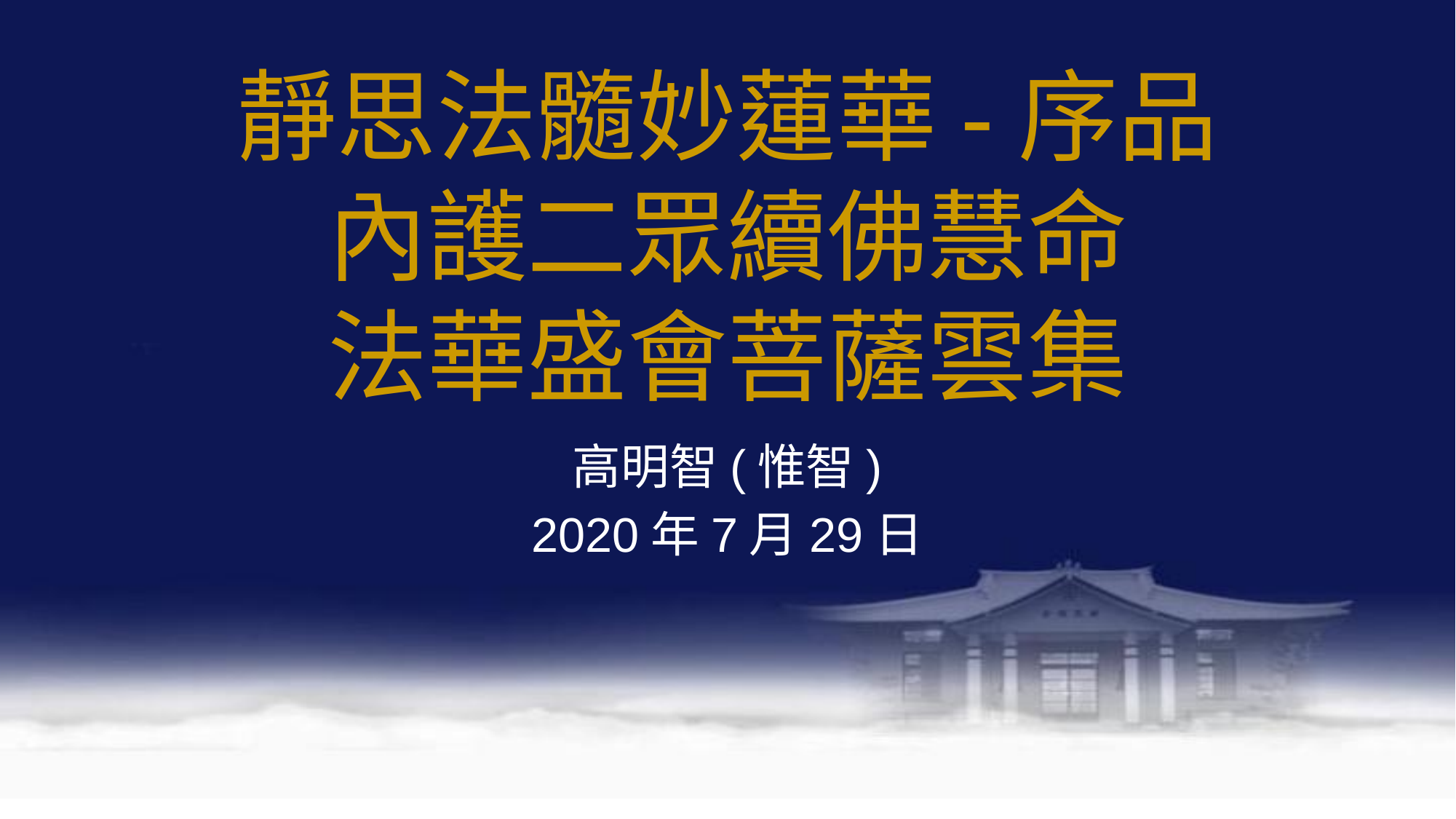

# 靜思法髓妙蓮華-序品 內護二眾續佛慧命 法華盛會菩薩雲集
高明智(惟智)
2020年7月29日